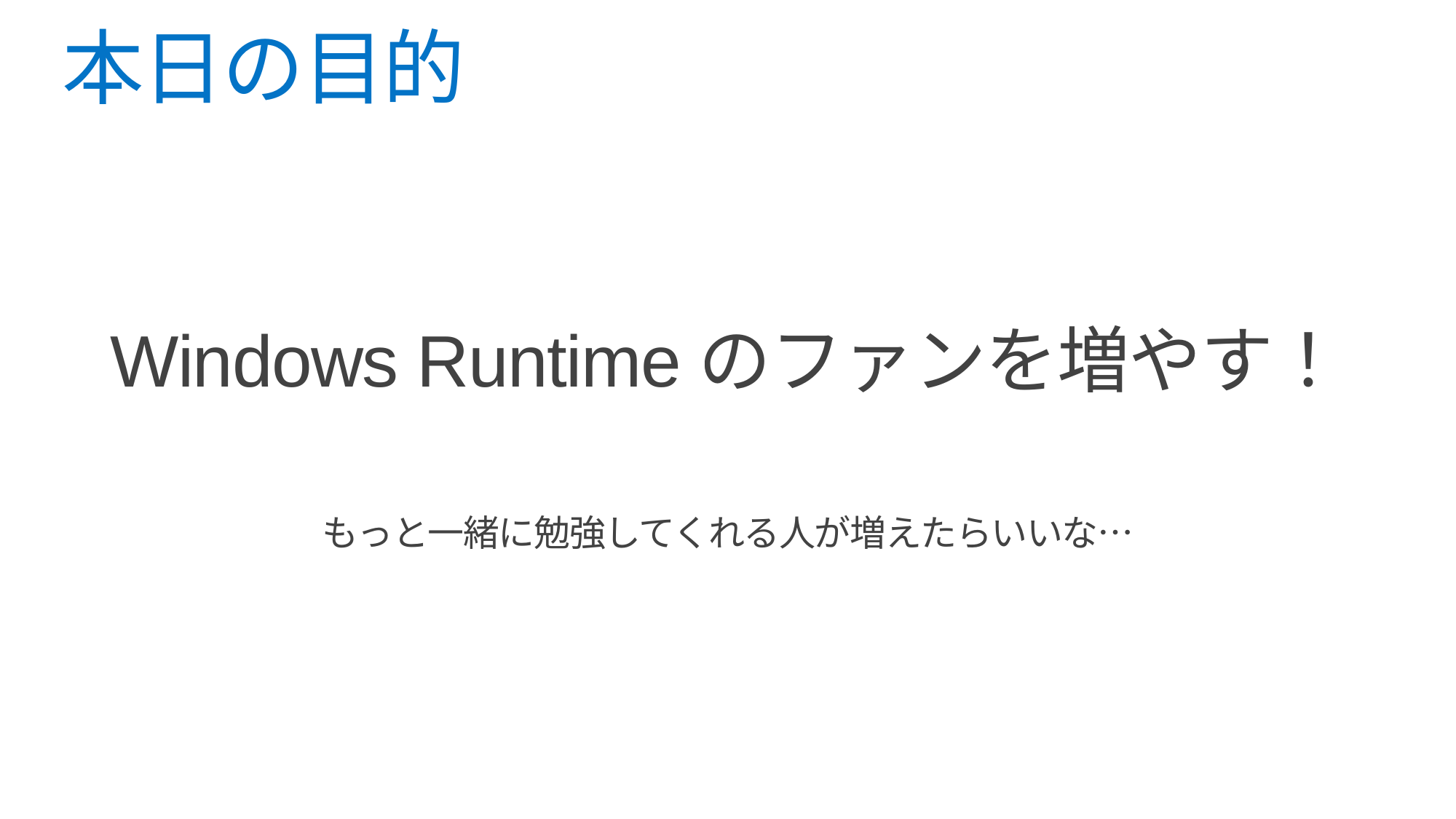

# 本日の目的
Windows Runtimeのファンを増やす！

もっと一緒に勉強してくれる人が増えたらいいな…